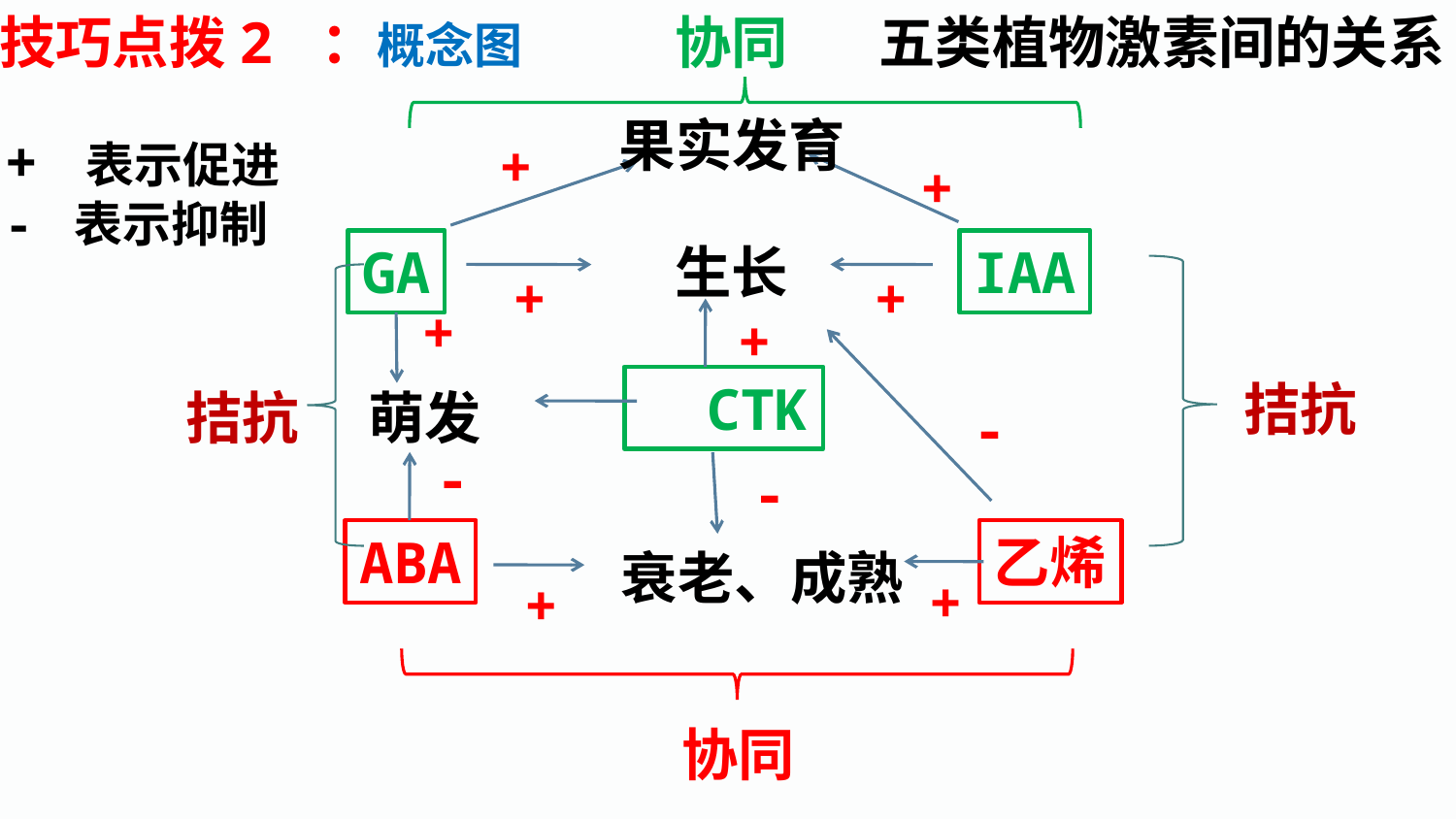

技巧点拨2 ：概念图
协同
五类植物激素间的关系

果实发育
+ 表示促进
- 表示抑制
+
+
GA
生长
IAA
+

+

+
 +

  CTK
拮抗
拮抗
萌发
-
-
-
ABA
乙烯
衰老、成熟
+
+
协同